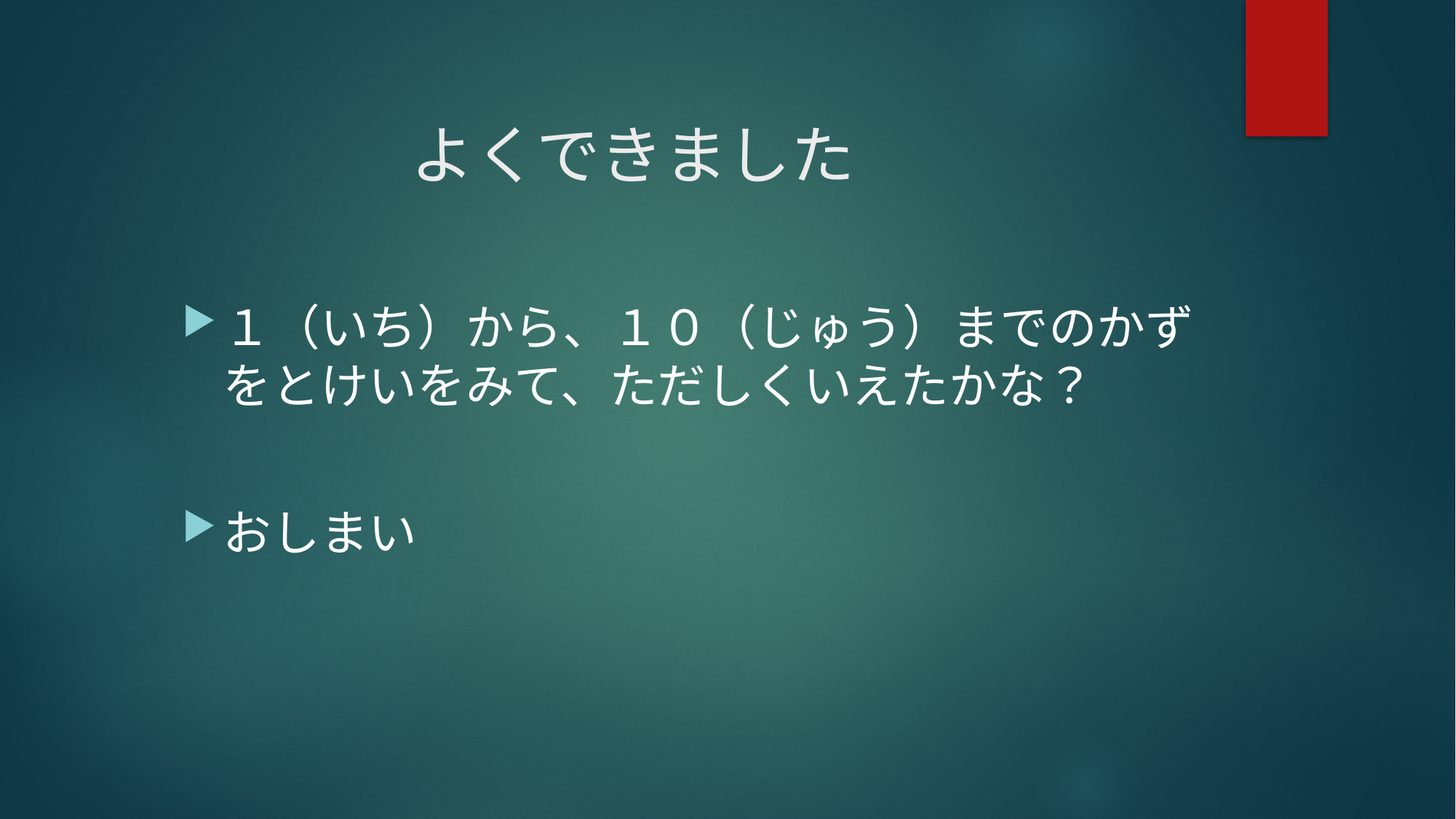

# よくできました
１（いち）から、１０（じゅう）までのかずをとけいをみて、ただしくいえたかな？

おしまい